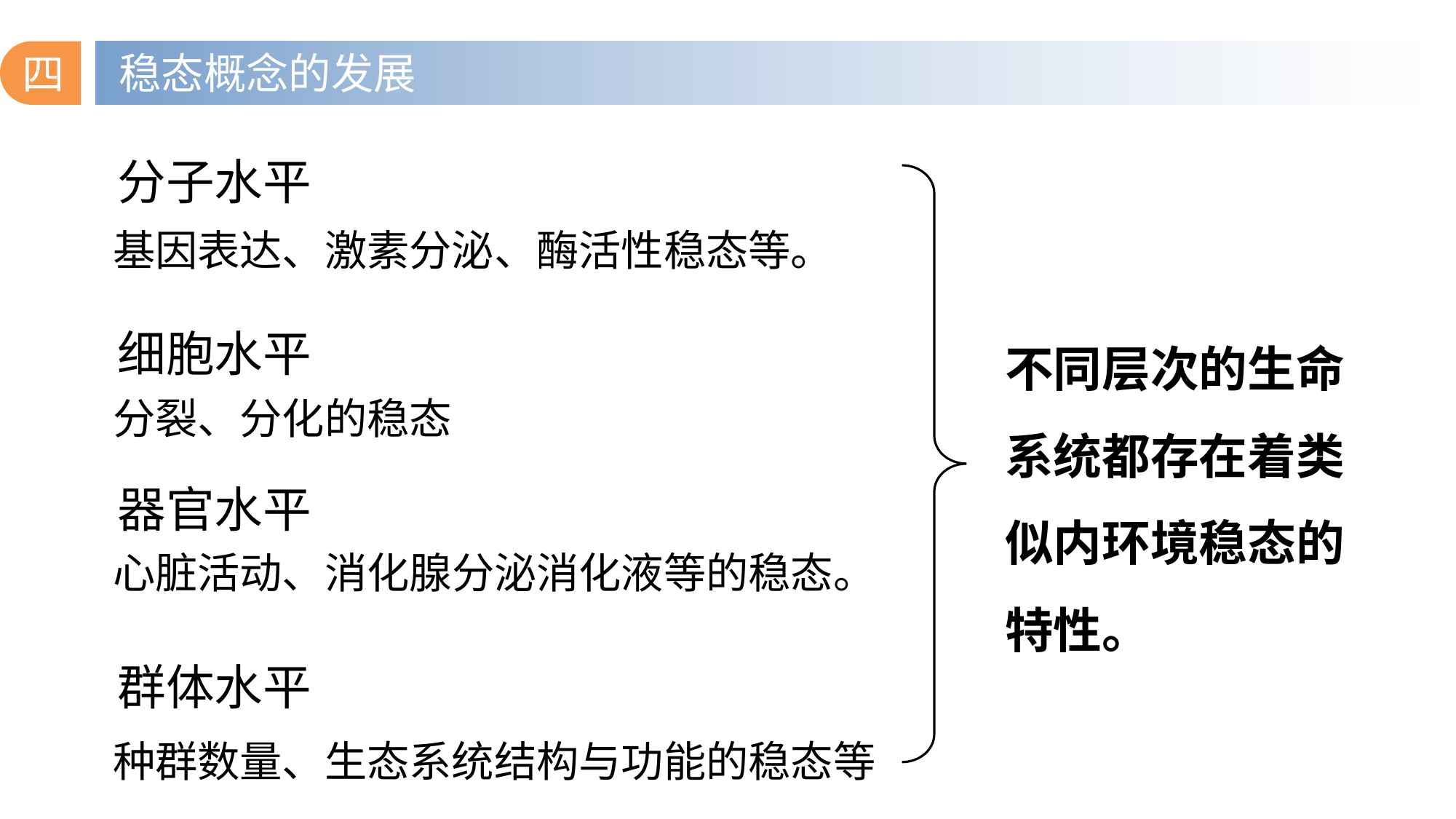

四
稳态概念的发展
分子水平

基因表达、激素分泌、酶活性稳态等。
细胞水平
不同层次的生命系统都存在着类似内环境稳态的特性。
分裂、分化的稳态
器官水平
心脏活动、消化腺分泌消化液等的稳态。
群体水平
种群数量、生态系统结构与功能的稳态等